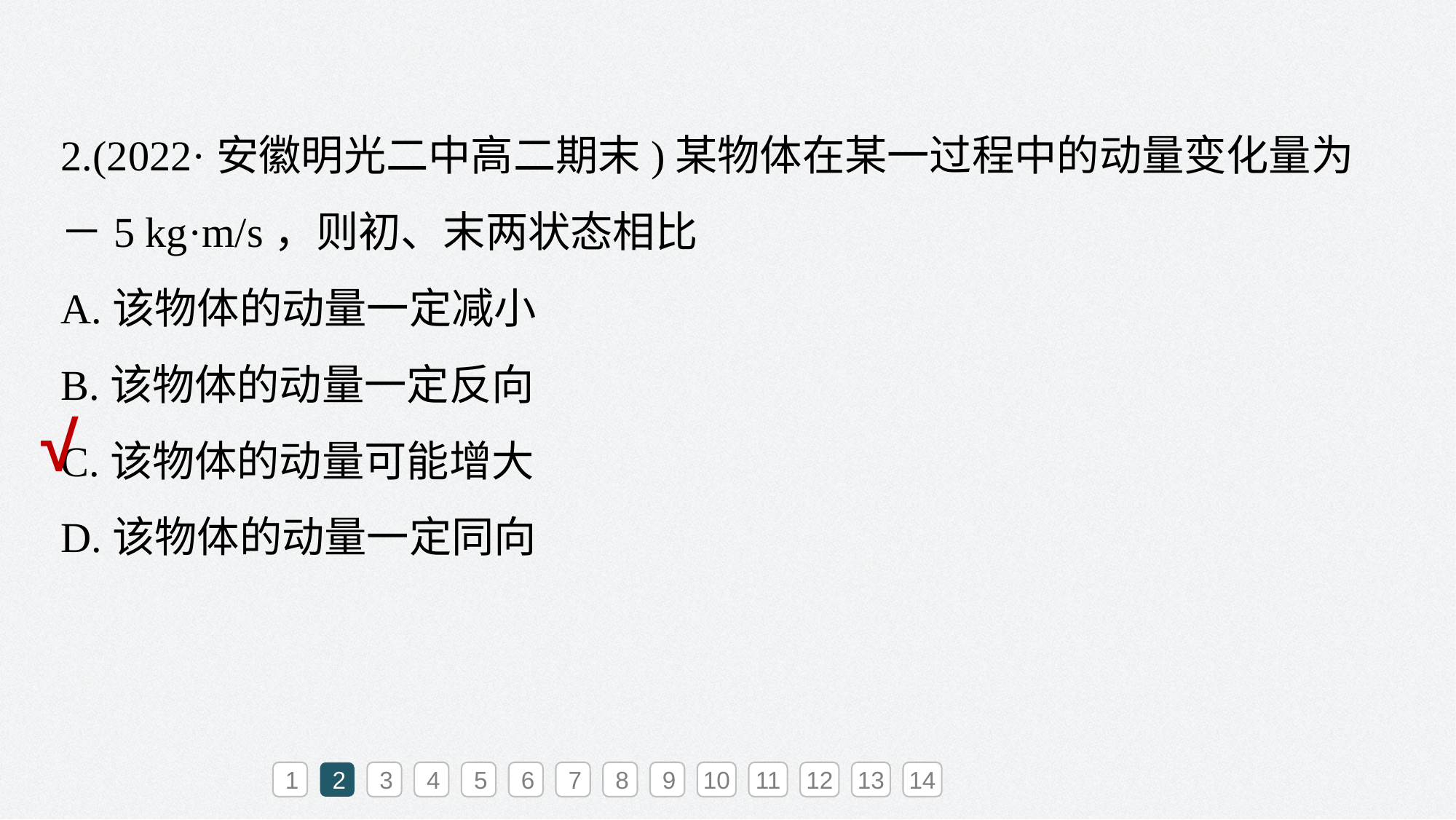

2.(2022·安徽明光二中高二期末)某物体在某一过程中的动量变化量为
－5 kg·m/s，则初、末两状态相比
A.该物体的动量一定减小
B.该物体的动量一定反向
C.该物体的动量可能增大
D.该物体的动量一定同向
√
1
2
3
4
5
6
7
8
9
10
11
12
13
14